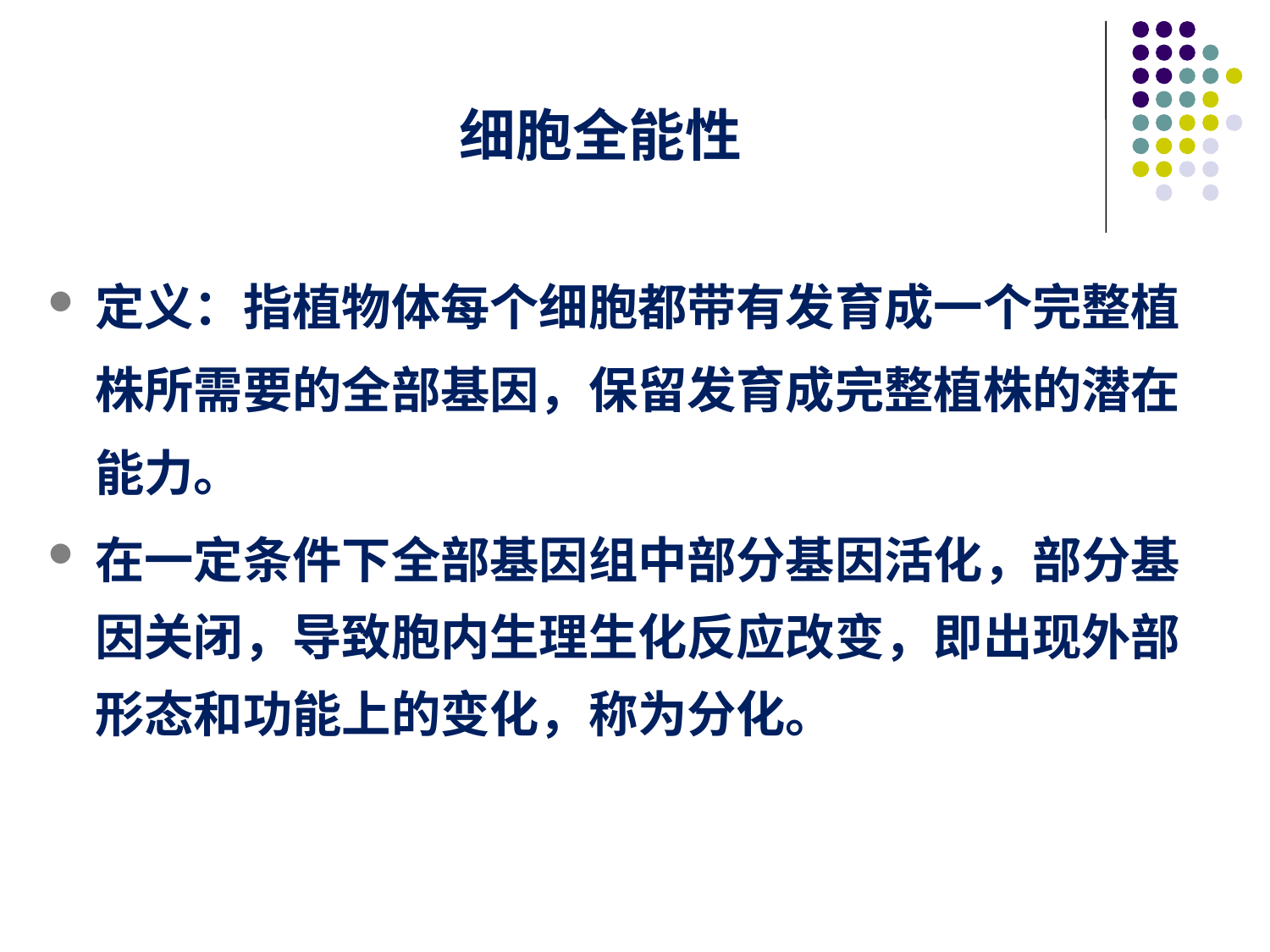

# 细胞全能性
定义：指植物体每个细胞都带有发育成一个完整植株所需要的全部基因，保留发育成完整植株的潜在能力。
在一定条件下全部基因组中部分基因活化，部分基因关闭，导致胞内生理生化反应改变，即出现外部形态和功能上的变化，称为分化。